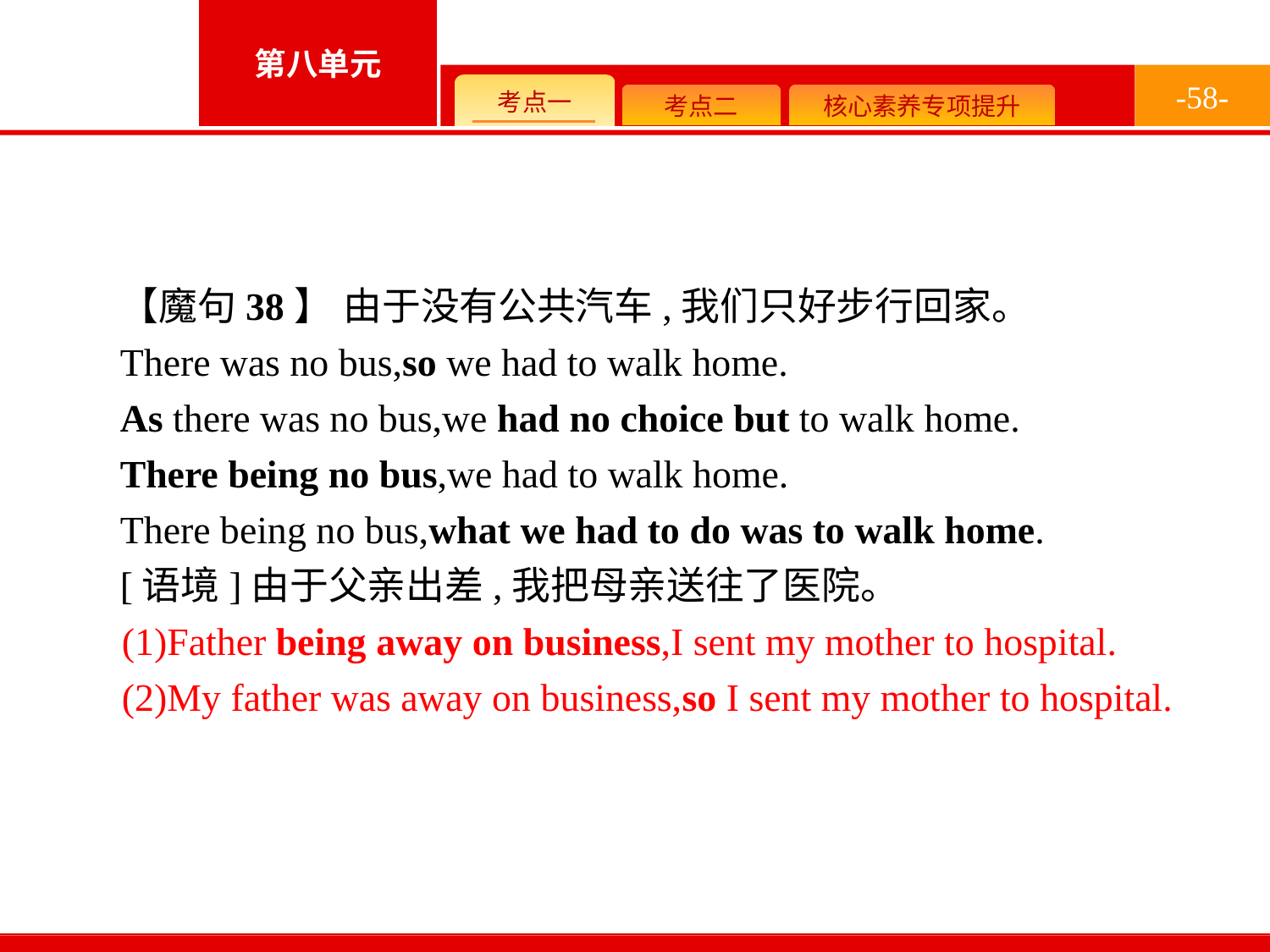

-58-
【魔句38】 由于没有公共汽车,我们只好步行回家。
There was no bus,so we had to walk home.
As there was no bus,we had no choice but to walk home.
There being no bus,we had to walk home.
There being no bus,what we had to do was to walk home.
[语境]由于父亲出差,我把母亲送往了医院。
(1)Father being away on business,I sent my mother to hospital.
(2)My father was away on business,so I sent my mother to hospital.